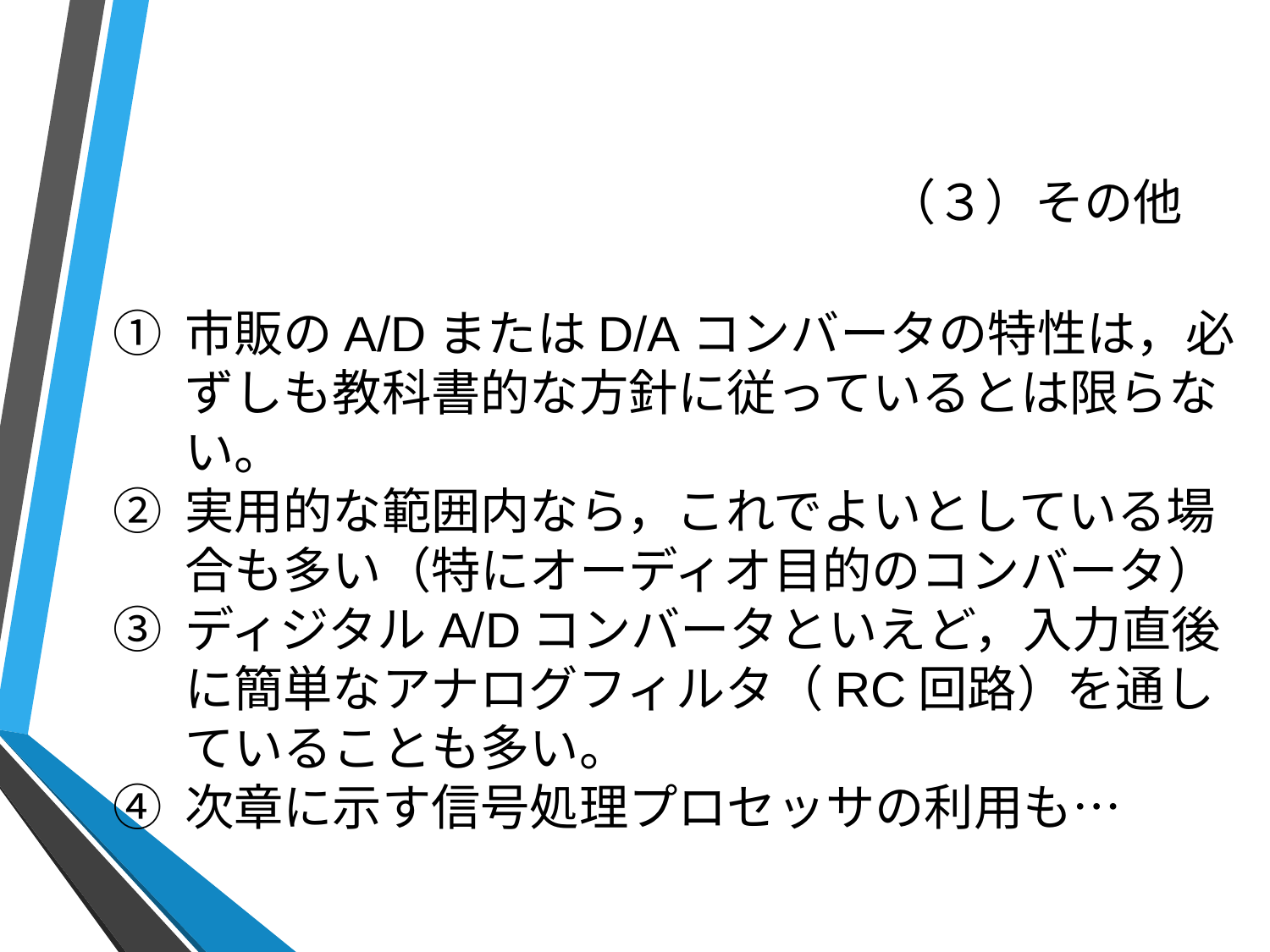

# （３）その他
市販のA/DまたはD/Aコンバータの特性は，必ずしも教科書的な方針に従っているとは限らない。
実用的な範囲内なら，これでよいとしている場合も多い（特にオーディオ目的のコンバータ）
ディジタルA/Dコンバータといえど，入力直後に簡単なアナログフィルタ（RC回路）を通していることも多い。
次章に示す信号処理プロセッサの利用も…